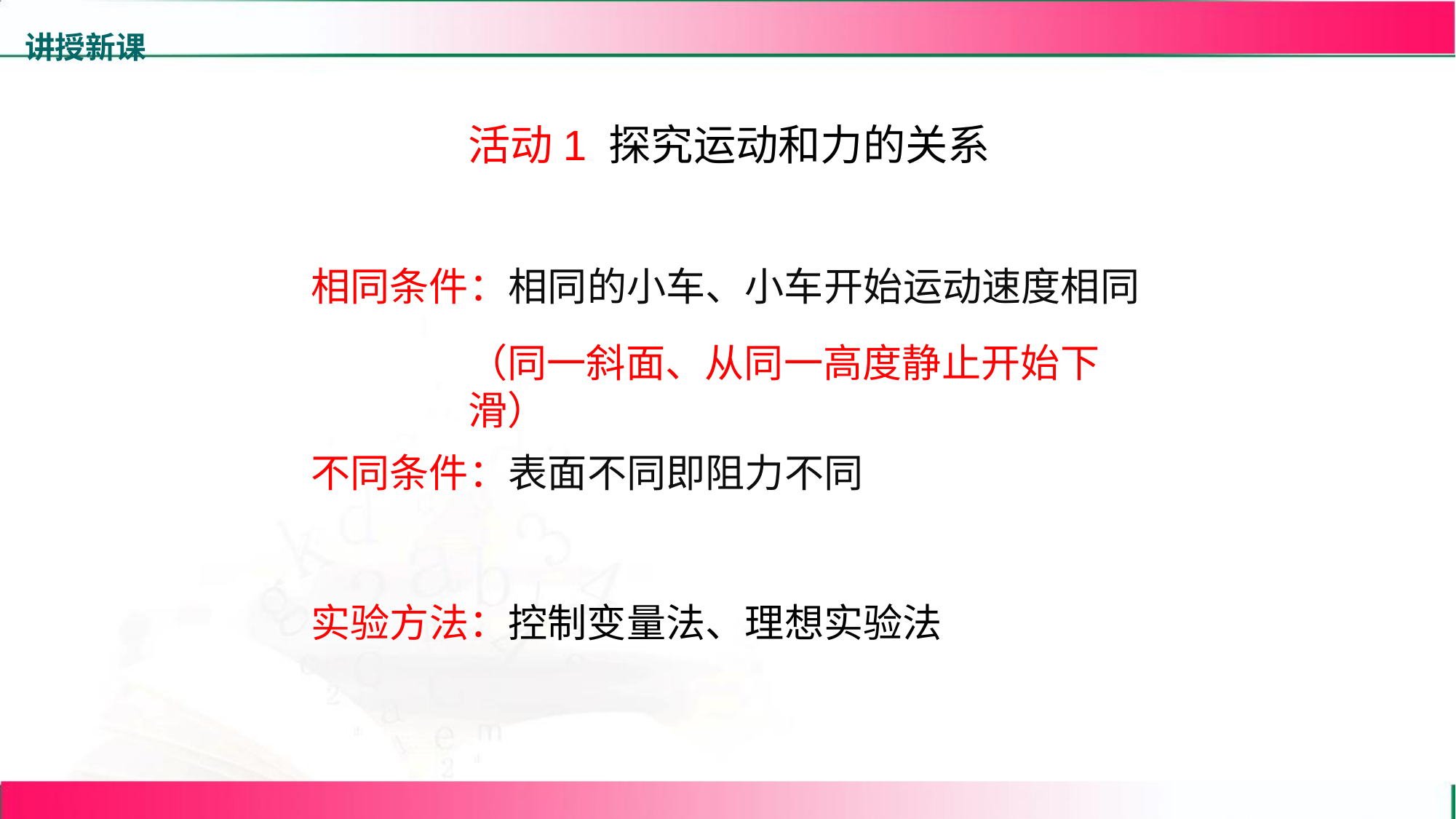

讲授新课
活动1 探究运动和力的关系

相同条件：相同的小车、小车开始运动速度相同
（同一斜面、从同一高度静止开始下滑）
不同条件：表面不同即阻力不同
实验方法：控制变量法、理想实验法